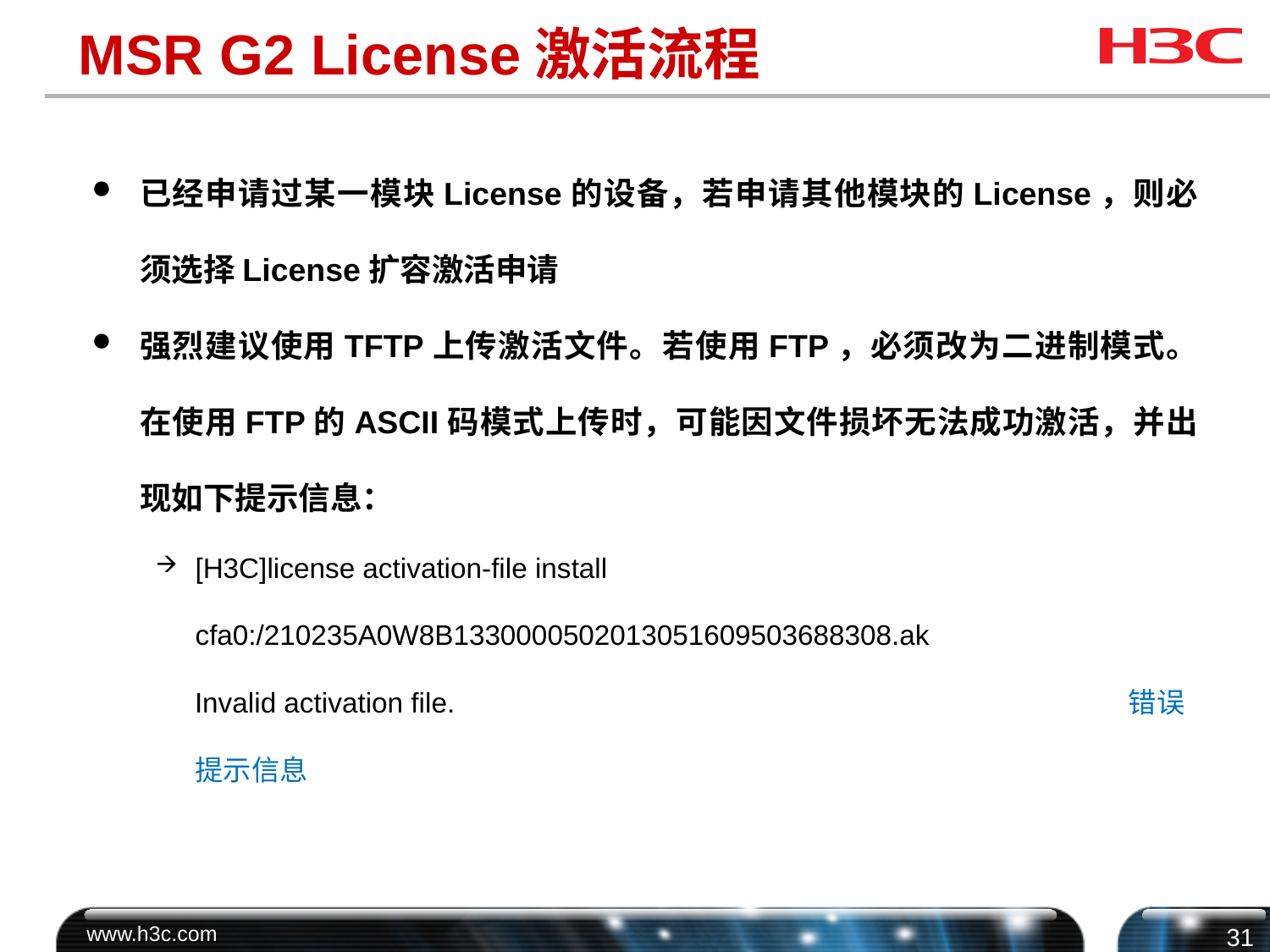

# MSR G2 License激活流程
已经申请过某一模块License的设备，若申请其他模块的License，则必须选择License扩容激活申请
强烈建议使用TFTP上传激活文件。若使用FTP，必须改为二进制模式。在使用FTP的ASCII码模式上传时，可能因文件损坏无法成功激活，并出现如下提示信息：
[H3C]license activation-file install cfa0:/210235A0W8B1330000502013051609503688308.ak
     Invalid activation file. 				                     错误提示信息